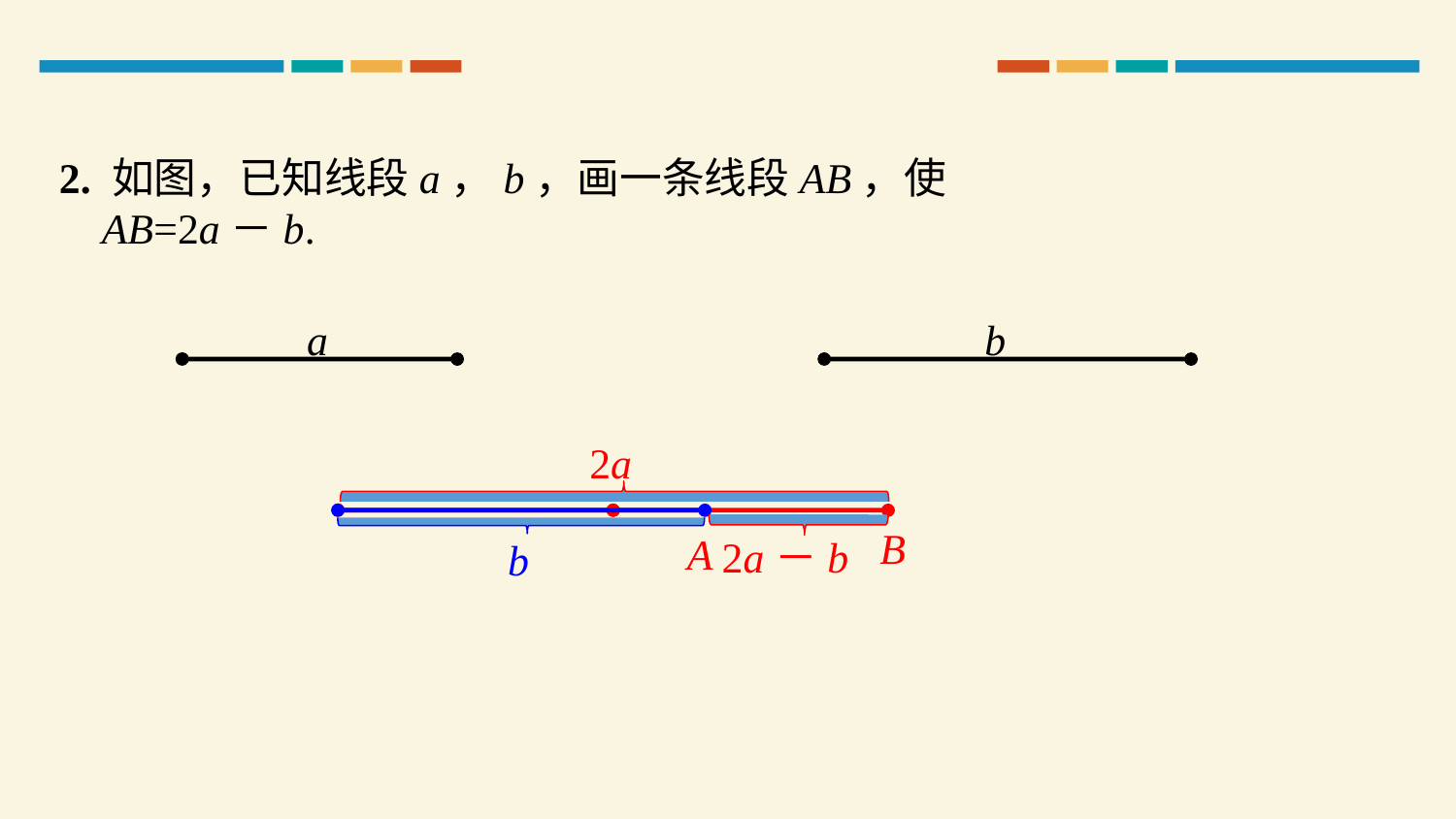

2. 如图，已知线段a，b，画一条线段AB，使
    AB=2a－b.

a
b

2a

B
A
2a－b
b